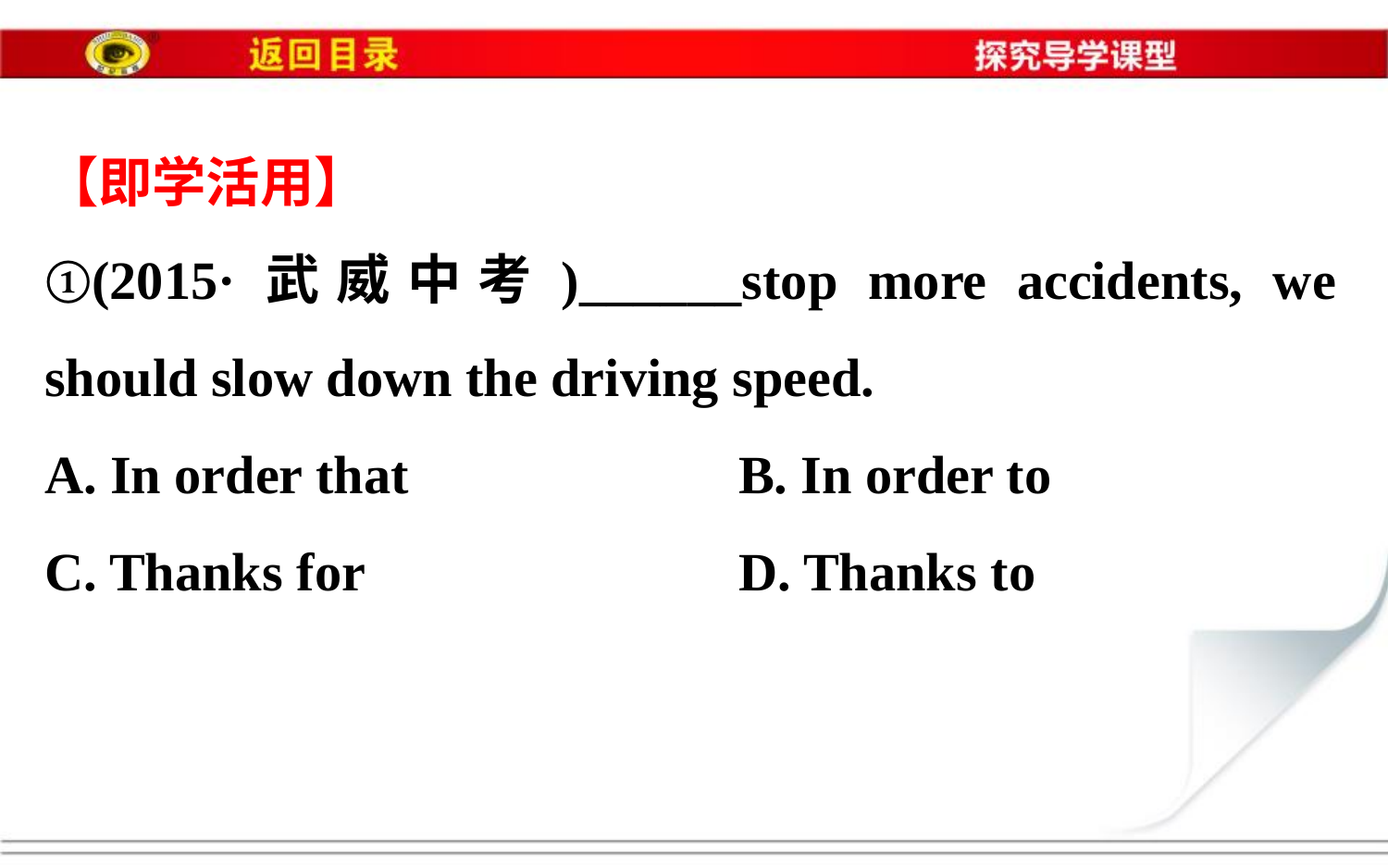

【即学活用】
①(2015·武威中考)______stop more accidents, we should slow down the driving speed.
A. In order that　　　　　	B. In order to
C. Thanks for			D. Thanks to